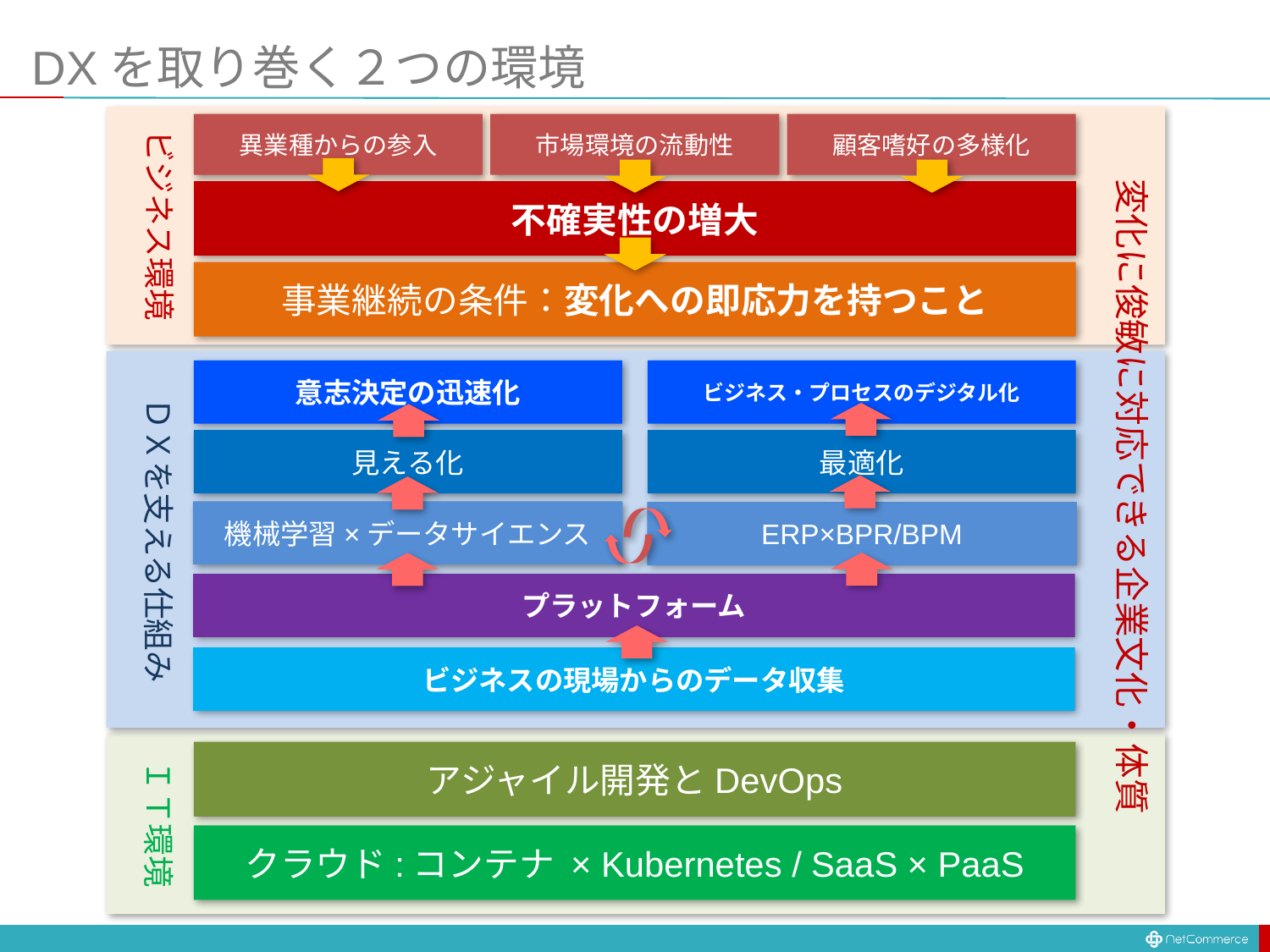

# DXを取り巻く２つの環境

異業種からの参入
市場環境の流動性
顧客嗜好の多様化
ビジネス環境

変化に俊敏に対応できる企業文化・体質
不確実性の増大

事業継続の条件：変化への即応力を持つこと

意志決定の迅速化
ビジネス・プロセスのデジタル化
ＤＸを支える仕組み

見える化
最適化

機械学習×データサイエンス
ERP×BPR/BPM

プラットフォーム

ビジネスの現場からのデータ収集

アジャイル開発とDevOps
ＩＴ環境
クラウド:コンテナ × Kubernetes / SaaS × PaaS